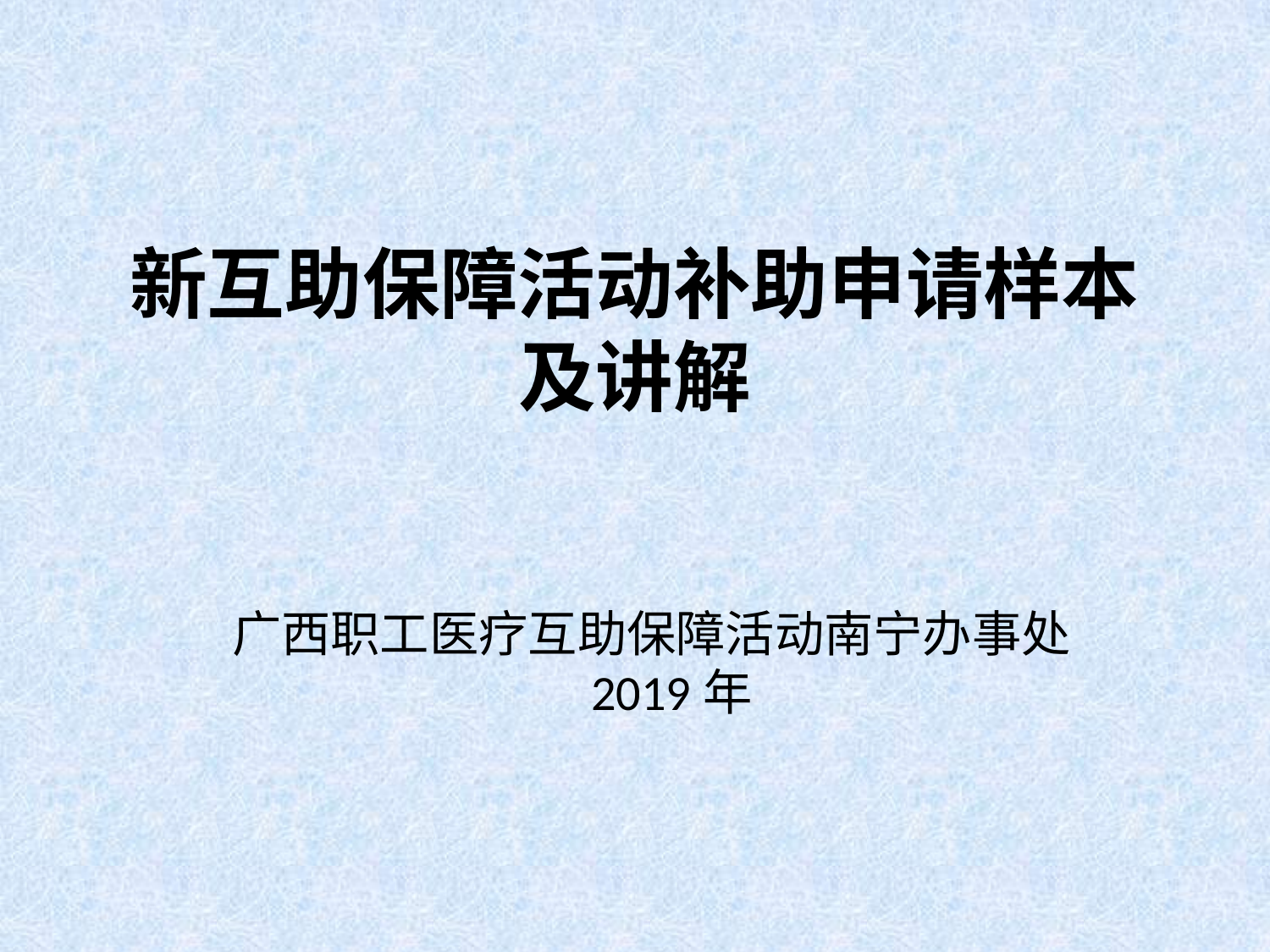

# 新互助保障活动补助申请样本及讲解
广西职工医疗互助保障活动南宁办事处
                                2019年